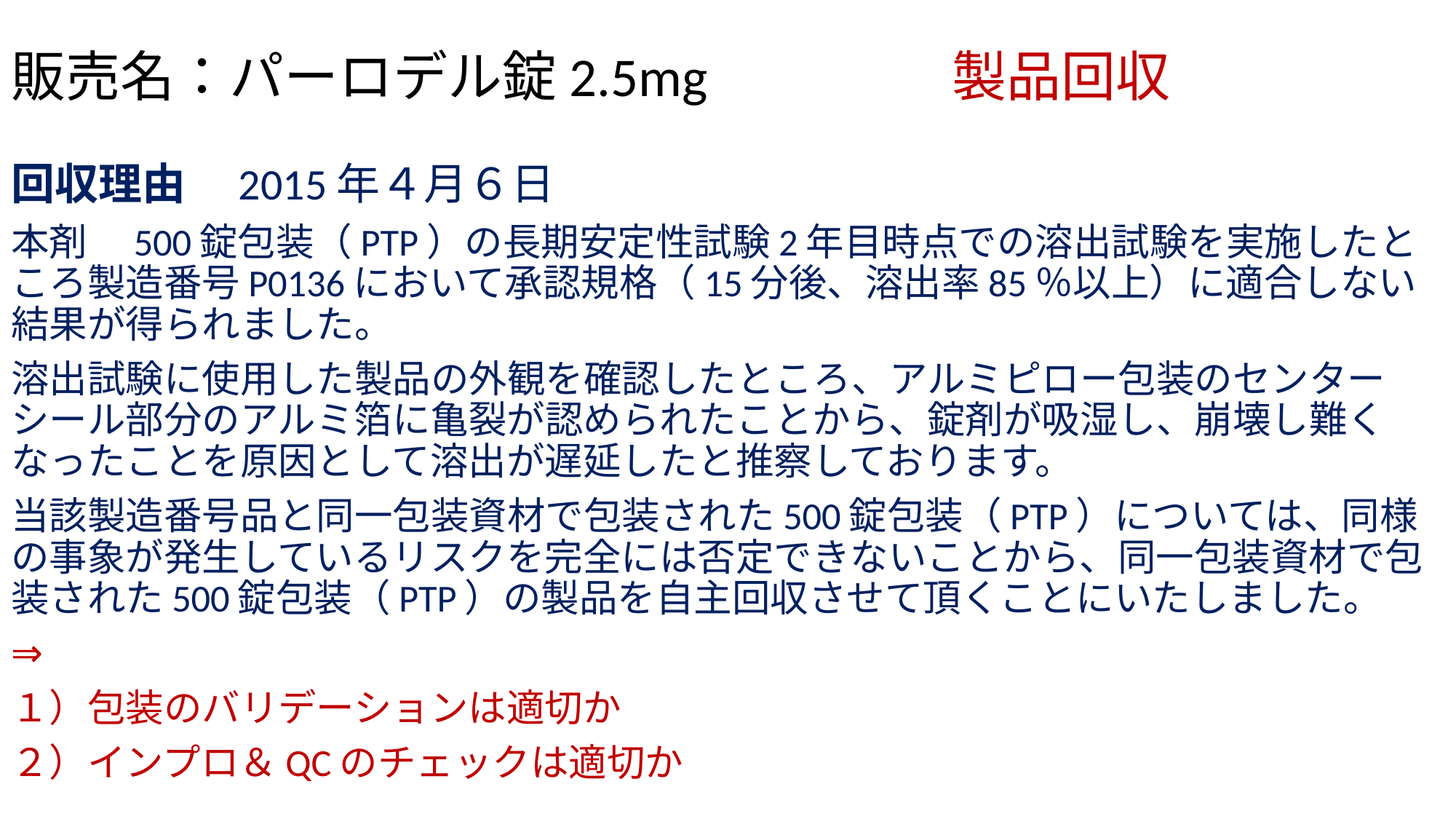

# 販売名：パーロデル錠2.5mg　     　     製品回収
回収理由　2015年４月６日
本剤　500錠包装（PTP）の長期安定性試験2年目時点での溶出試験を実施したところ製造番号P0136において承認規格（15分後、溶出率85％以上）に適合しない結果が得られました。
溶出試験に使用した製品の外観を確認したところ、アルミピロー包装のセンターシール部分のアルミ箔に亀裂が認められたことから、錠剤が吸湿し、崩壊し難くなったことを原因として溶出が遅延したと推察しております。
当該製造番号品と同一包装資材で包装された500錠包装（PTP）については、同様の事象が発生しているリスクを完全には否定できないことから、同一包装資材で包装された500錠包装（PTP）の製品を自主回収させて頂くことにいたしました。
⇒
１）包装のバリデーションは適切か
２）インプロ＆QCのチェックは適切か